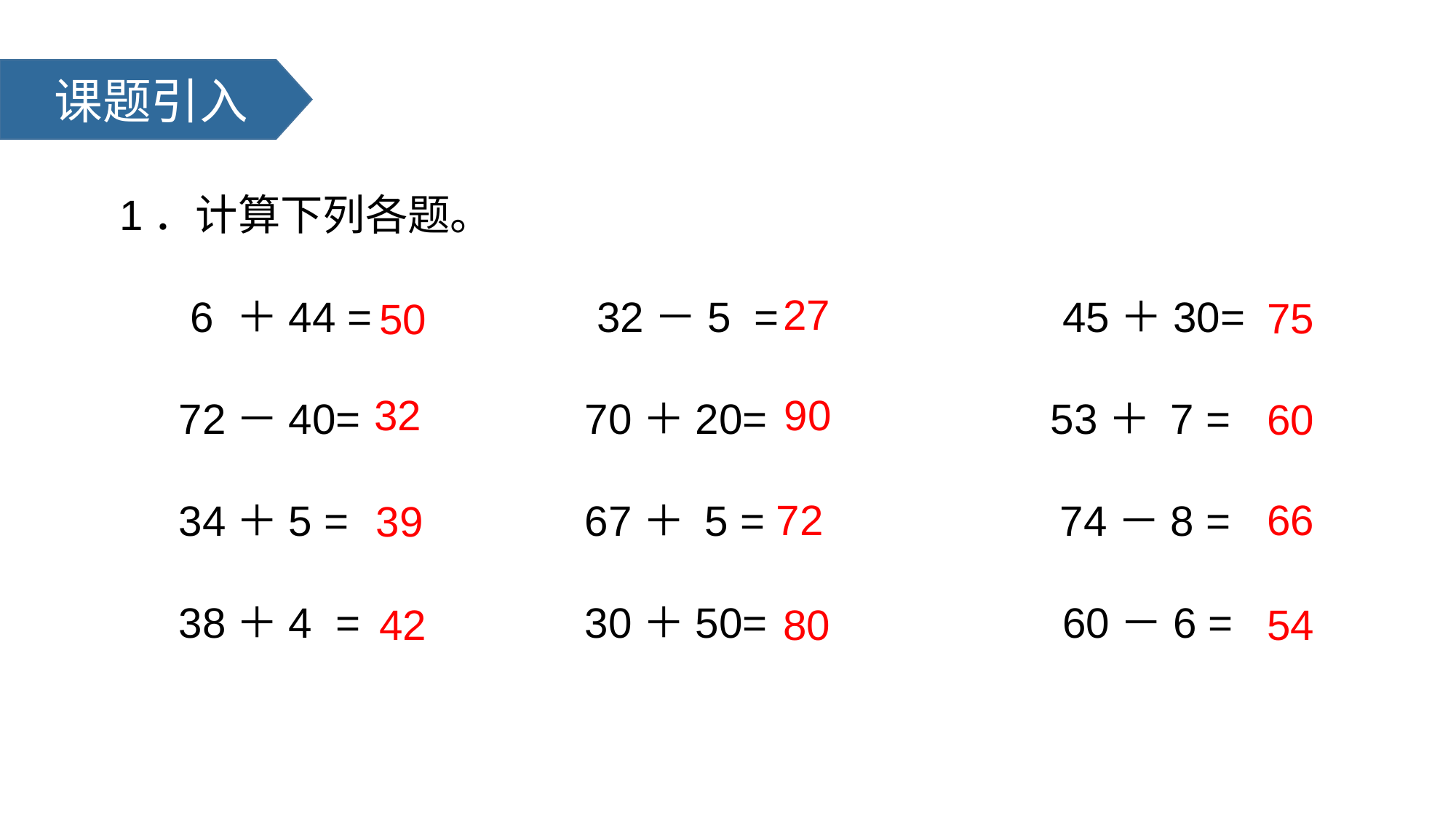

课题引入
1．计算下列各题。

      6 ＋44 =                   32－5  =                        45＋30=

     72－40=                   70＋20=                        53＋ 7 =

     34＋5 =                    67＋ 5 =                         74－8 =

     38＋4  =                   30＋50=                         60－6 =

27
75
50
32
90
60
72
66
39
42
80
54